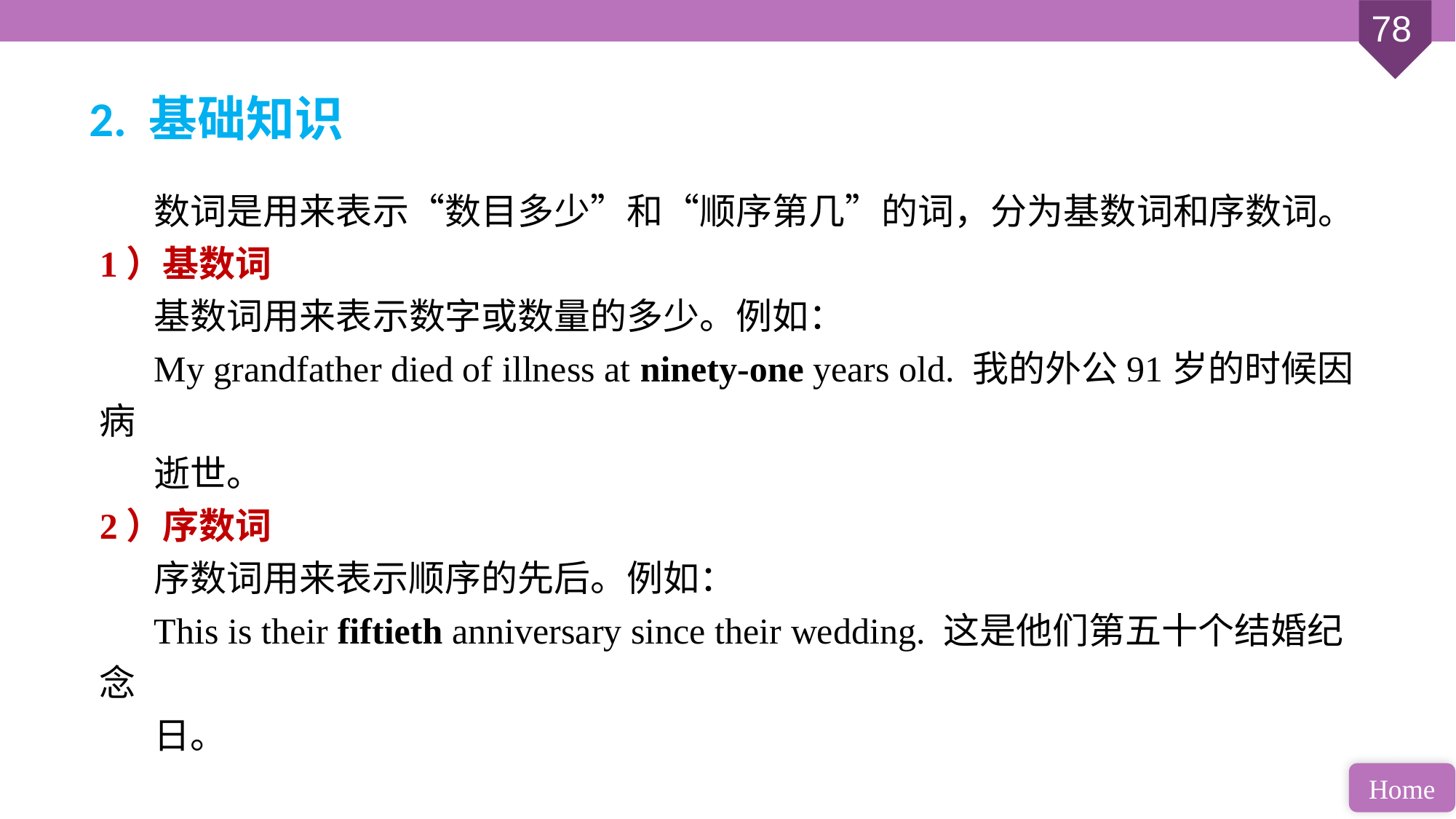

2. 基础知识
数词是用来表示“数目多少”和“顺序第几”的词，分为基数词和序数词。
1）基数词
基数词用来表示数字或数量的多少。例如：
My grandfather died of illness at ninety-one years old. 我的外公91岁的时候因病
逝世。
2）序数词
序数词用来表示顺序的先后。例如：
This is their fiftieth anniversary since their wedding. 这是他们第五十个结婚纪念
日。